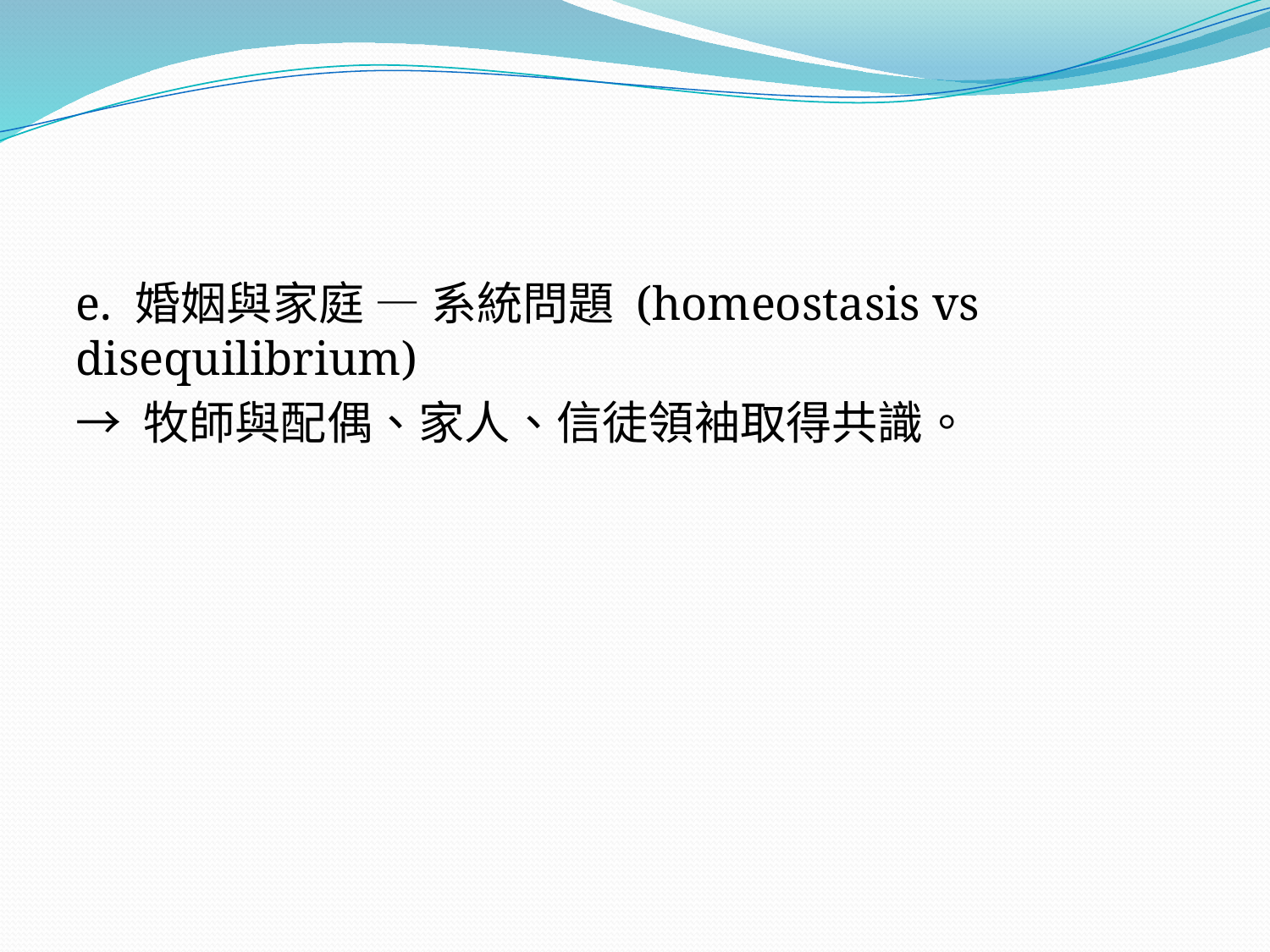

#
e. 婚姻與家庭 — 系統問題 (homeostasis vs disequilibrium)
→ 牧師與配偶、家人、信徒領袖取得共識。